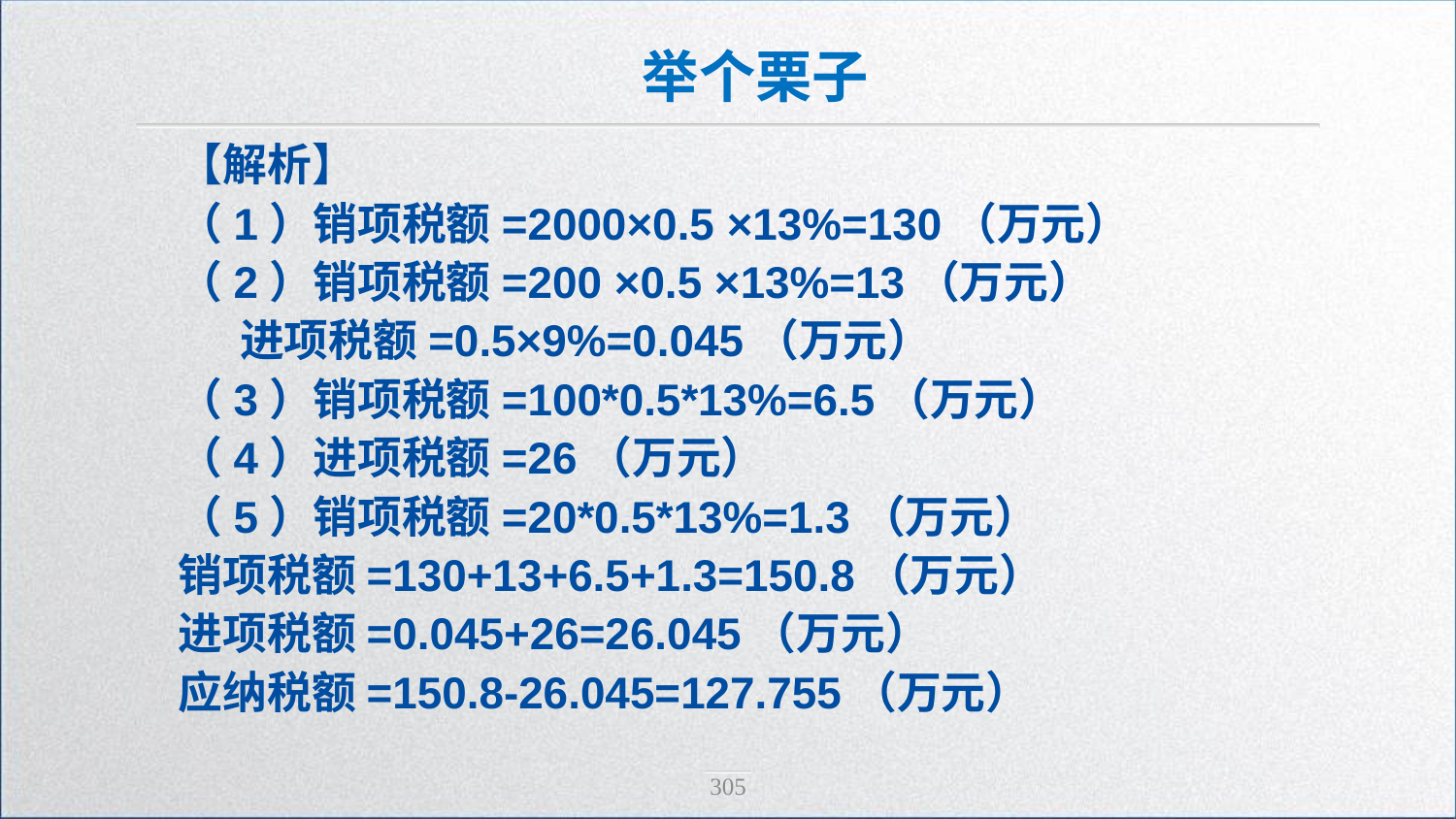

举个栗子
【解析】
（1）销项税额=2000×0.5 ×13%=130（万元）
（2）销项税额=200 ×0.5 ×13%=13（万元）
     进项税额=0.5×9%=0.045（万元）
（3）销项税额=100*0.5*13%=6.5（万元）
（4）进项税额=26（万元）
（5）销项税额=20*0.5*13%=1.3（万元）
销项税额=130+13+6.5+1.3=150.8（万元）
进项税额=0.045+26=26.045（万元）
应纳税额=150.8-26.045=127.755（万元）
305